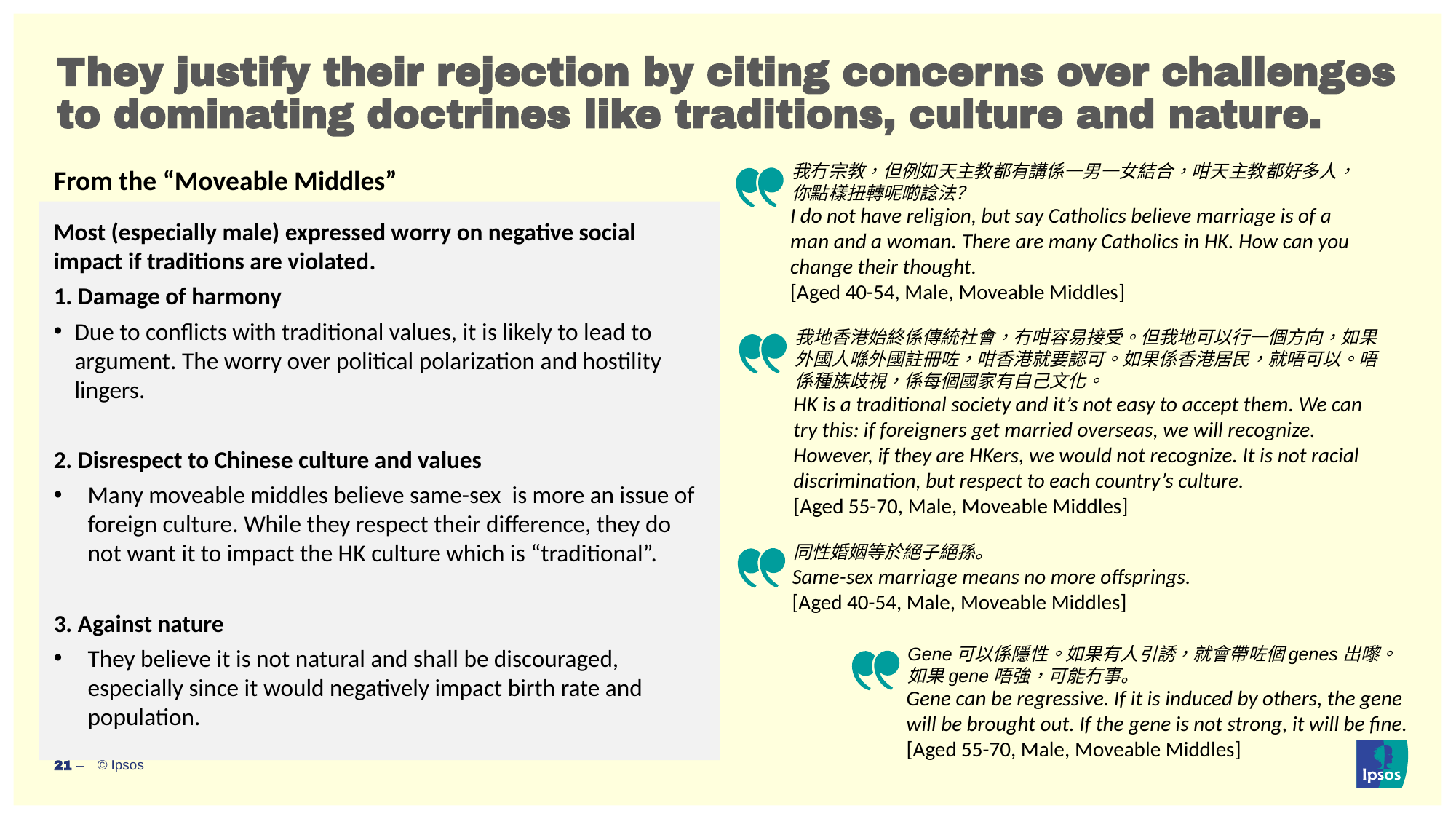

# They justify their rejection by citing concerns over challenges to dominating doctrines like traditions, culture and nature.
我冇宗教，但例如天主教都有講係一男一女結合，咁天主教都好多人，你點樣扭轉呢啲諗法？
From the “Moveable Middles”

I do not have religion, but say Catholics believe marriage is of a man and a woman. There are many Catholics in HK. How can you change their thought.
[Aged 40-54, Male, Moveable Middles]

Most (especially male) expressed worry on negative social impact if traditions are violated.
1. Damage of harmony
Due to conflicts with traditional values, it is likely to lead to argument. The worry over political polarization and hostility lingers.

2. Disrespect to Chinese culture and values
Many moveable middles believe same-sex  is more an issue of foreign culture. While they respect their difference, they do not want it to impact the HK culture which is “traditional”.

3. Against nature
They believe it is not natural and shall be discouraged, especially since it would negatively impact birth rate and population.
我地香港始終係傳統社會，冇咁容易接受。但我地可以行一個方向，如果外國人喺外國註冊咗，咁香港就要認可。如果係香港居民，就唔可以。唔係種族歧視，係每個國家有自己文化。

HK is a traditional society and it’s not easy to accept them. We can try this: if foreigners get married overseas, we will recognize. However, if they are HKers, we would not recognize. It is not racial discrimination, but respect to each country’s culture.
[Aged 55-70, Male, Moveable Middles]
同性婚姻等於絕子絕孫。

Same-sex marriage means no more offsprings.
[Aged 40-54, Male, Moveable Middles]
Gene可以係隱性。如果有人引誘，就會帶咗個genes出嚟。如果gene唔強，可能冇事。

Gene can be regressive. If it is induced by others, the gene will be brought out. If the gene is not strong, it will be fine.
[Aged 55-70, Male, Moveable Middles]
21 ‒